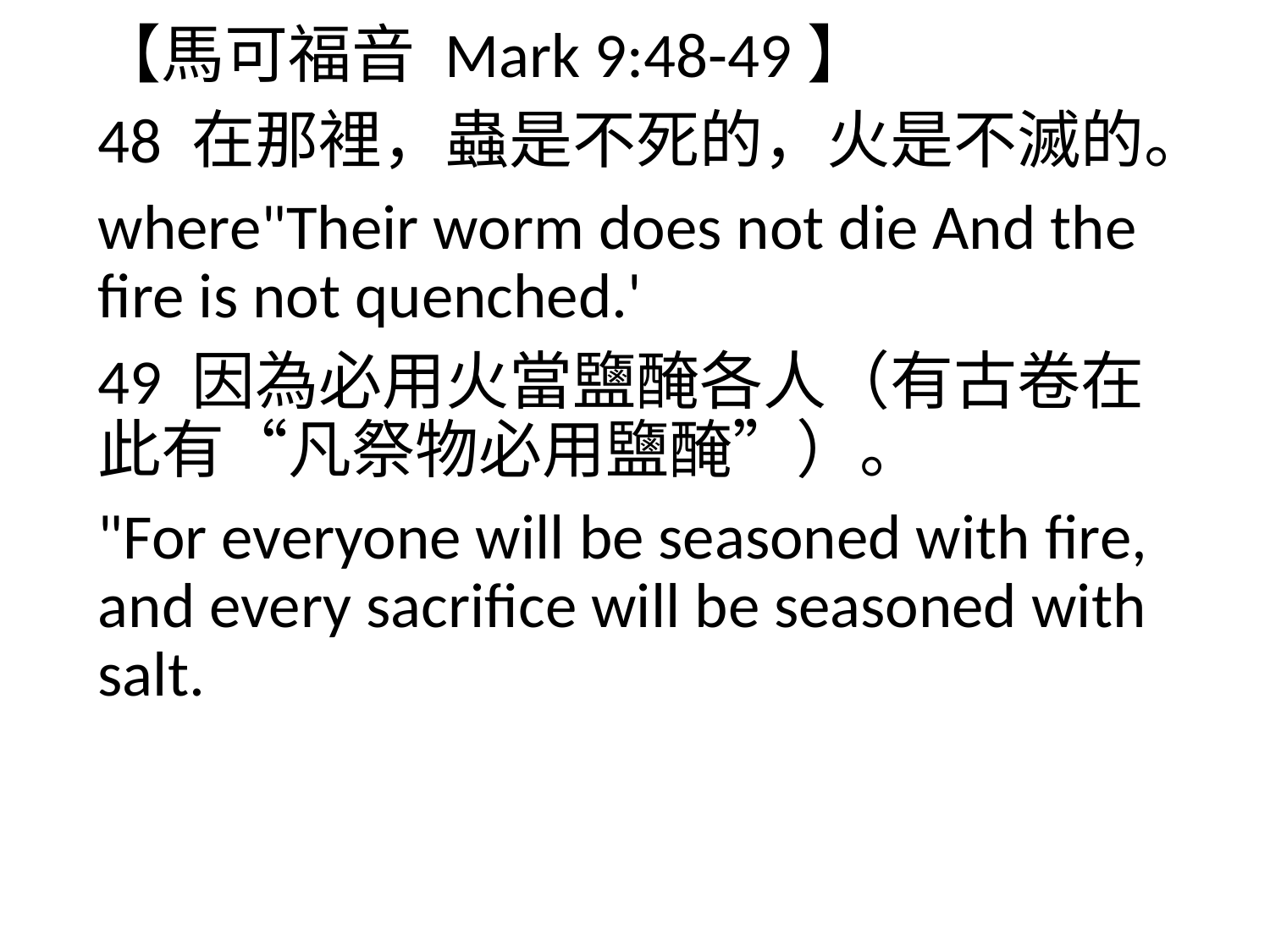

【馬可福音 Mark 9:48-49】
48 在那裡，蟲是不死的，火是不滅的。
where"Their worm does not die And the fire is not quenched.'
49 因為必用火當鹽醃各人（有古卷在此有“凡祭物必用鹽醃”）。
"For everyone will be seasoned with fire, and every sacrifice will be seasoned with salt.